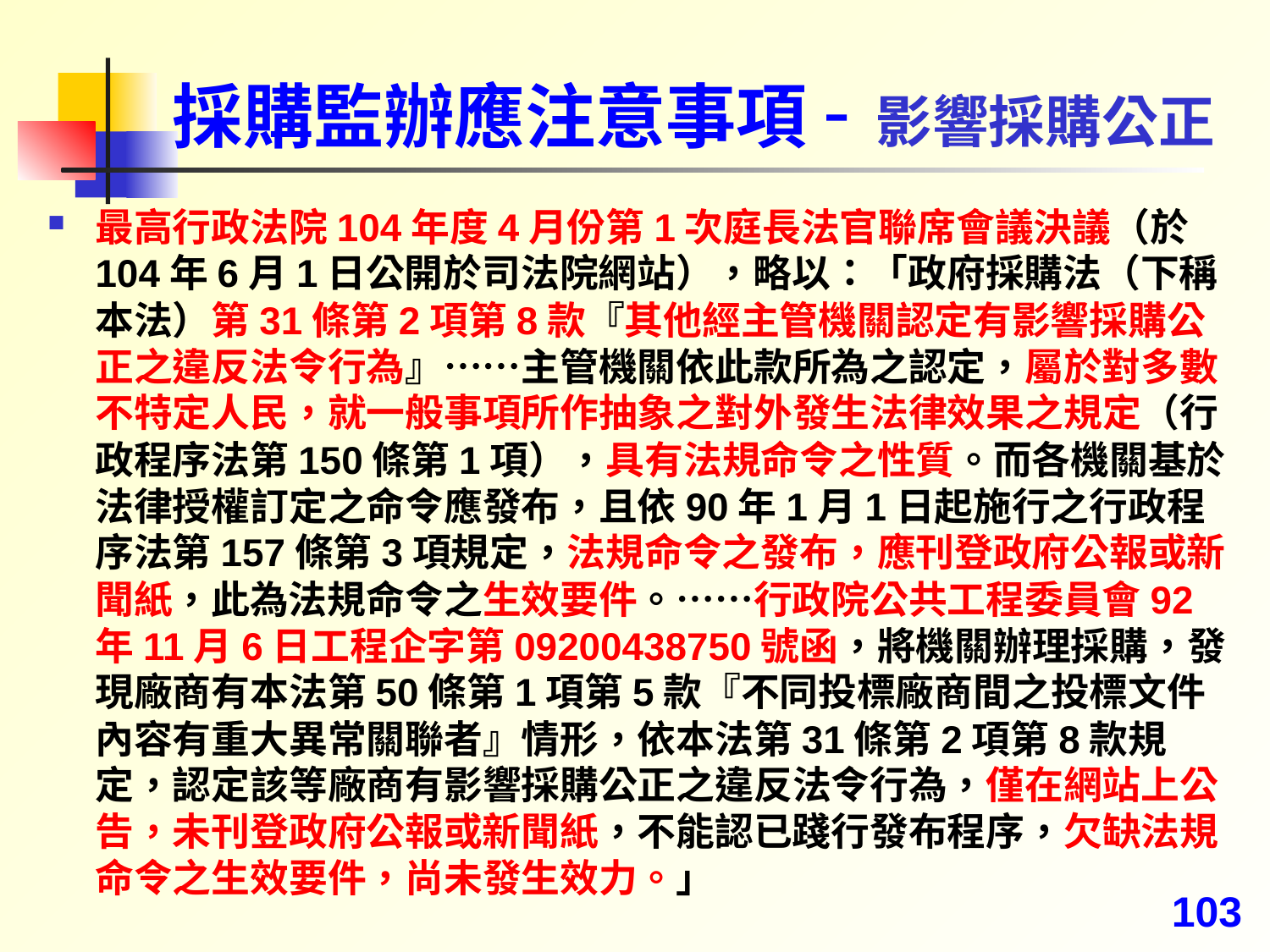

# 採購監辦應注意事項-影響採購公正
最高行政法院104年度4月份第1次庭長法官聯席會議決議（於104年6月1日公開於司法院網站），略以：「政府採購法（下稱本法）第31條第2項第8款『其他經主管機關認定有影響採購公正之違反法令行為』……主管機關依此款所為之認定，屬於對多數不特定人民，就一般事項所作抽象之對外發生法律效果之規定（行政程序法第150條第1項），具有法規命令之性質。而各機關基於法律授權訂定之命令應發布，且依90年1月1日起施行之行政程序法第157條第3項規定，法規命令之發布，應刊登政府公報或新聞紙，此為法規命令之生效要件。……行政院公共工程委員會92年11月6日工程企字第09200438750號函，將機關辦理採購，發現廠商有本法第50條第1項第5款『不同投標廠商間之投標文件內容有重大異常關聯者』情形，依本法第31條第2項第8款規定，認定該等廠商有影響採購公正之違反法令行為，僅在網站上公告，未刊登政府公報或新聞紙，不能認已踐行發布程序，欠缺法規命令之生效要件，尚未發生效力。」
103